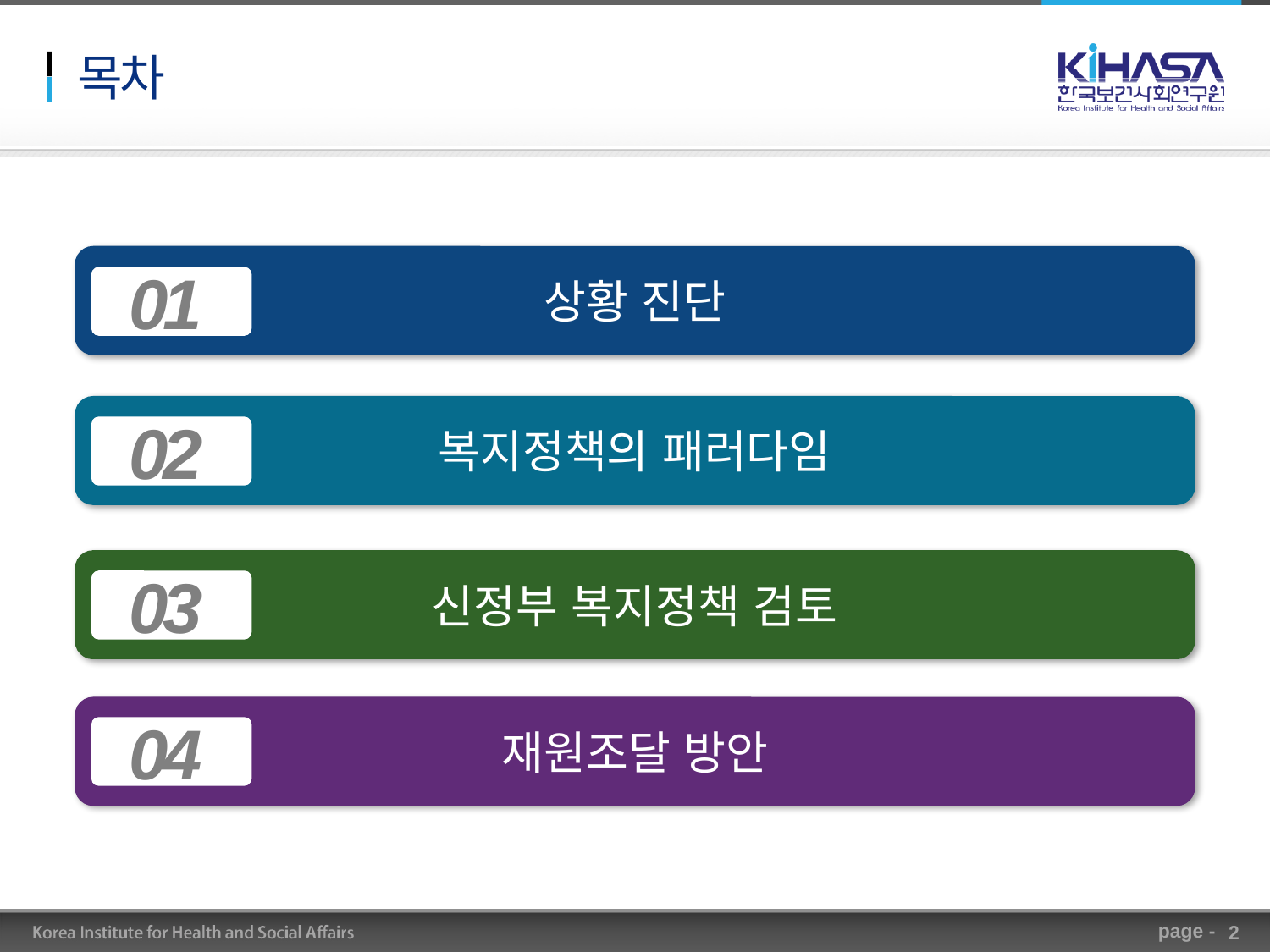

# 목차
상황 진단
01
복지정책의 패러다임
02
신정부 복지정책 검토
03
재원조달 방안
04
2